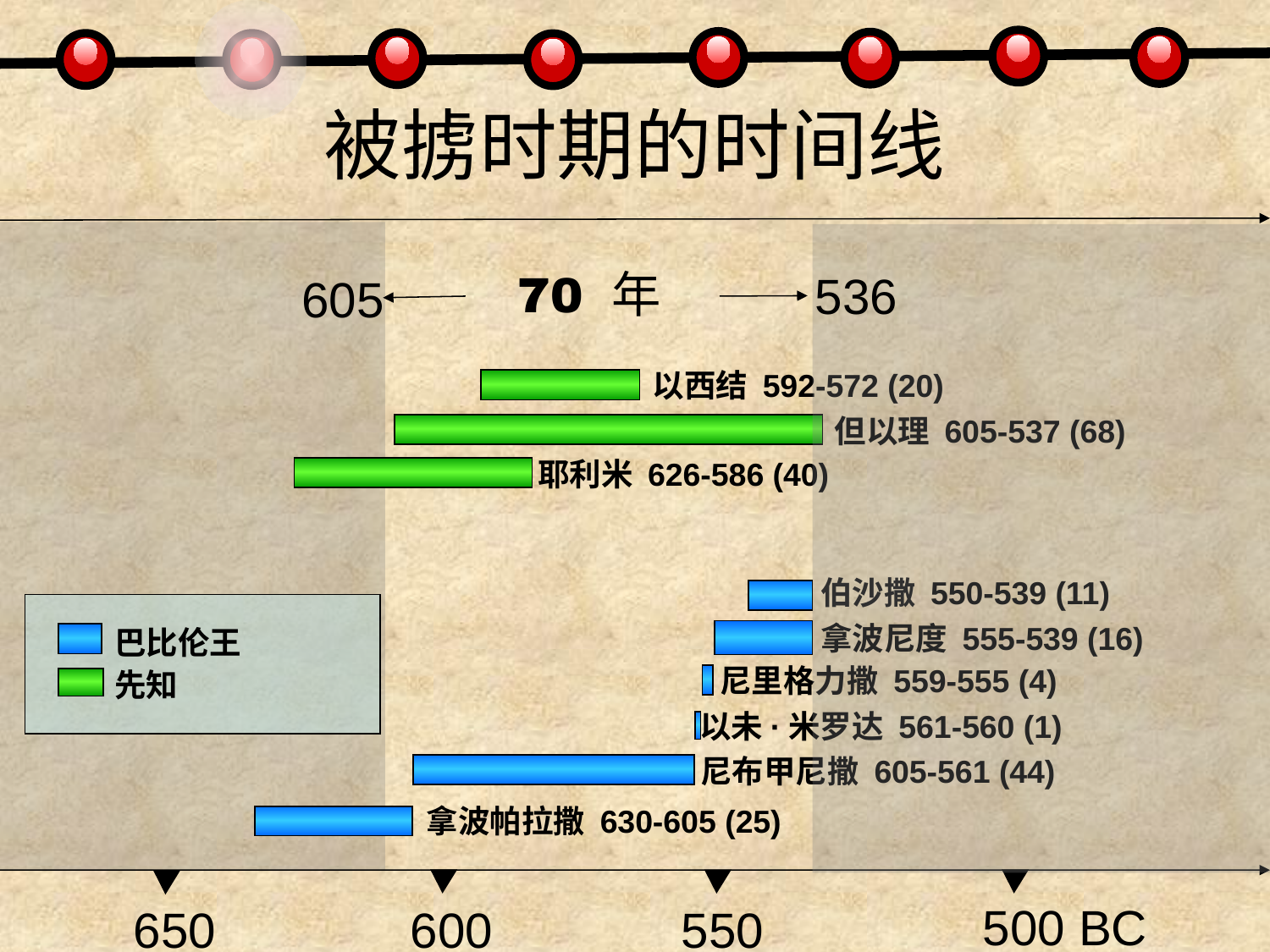

被掳时期的时间线

70 年
536
605

以西结 592-572 (20)

但以理 605-537 (68)

耶利米 626-586 (40)

伯沙撒 550-539 (11)

拿波尼度 555-539 (16)

尼里格力撒 559-555 (4)

以未·米罗达 561-560 (1)

尼布甲尼撒 605-561 (44)

拿波帕拉撒 630-605 (25)

巴比伦王

先知

500 BC
650
600
550